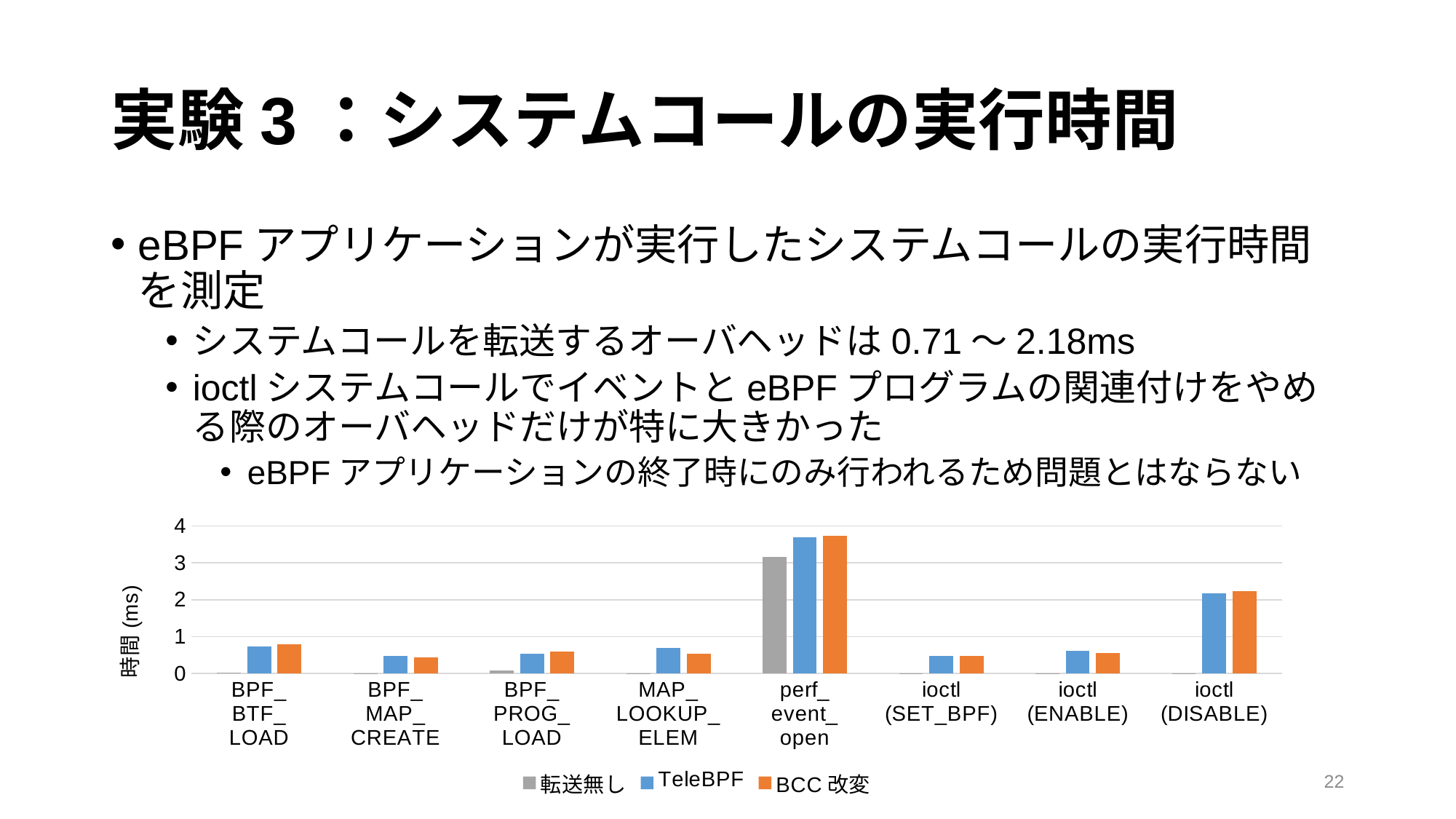

# 実験3：システムコールの実行時間
eBPFアプリケーションが実行したシステムコールの実行時間を測定
システムコールを転送するオーバヘッドは0.71～2.18ms
ioctlシステムコールでイベントとeBPFプログラムの関連付けをやめる際のオーバヘッドだけが特に大きかった
eBPFアプリケーションの終了時にのみ行われるため問題とはならない

### Chart

| Category | 転送無し | TeleBPF | BCC改変 |
|---|---|---|---|
| BPF_
BTF_
LOAD | 0.015333 | 0.7324794 | 0.7834314 |
| BPF_
MAP_
CREATE | 0.0050841 | 0.4647082 | 0.42978040000000006 |
| BPF_
PROG_
LOAD | 0.08620699999999999 | 0.5346920000000001 | 0.5962144 |
| MAP_
LOOKUP_
ELEM | 0.0026143000000000004 | 0.692105 | 0.5290668000000001 |
| perf_
event_
open | 3.1603578 | 3.7039482 | 3.7313098 |
| ioctl
(SET_BPF) | 0.0019076 | 0.48298359999999996 | 0.480222 |
| ioctl
(ENABLE) | 0.0011901 | 0.6228414 | 0.5517746 |
| ioctl
(DISABLE) | 0.006819100000000001 | 2.1771914 | 2.2405922 |
22